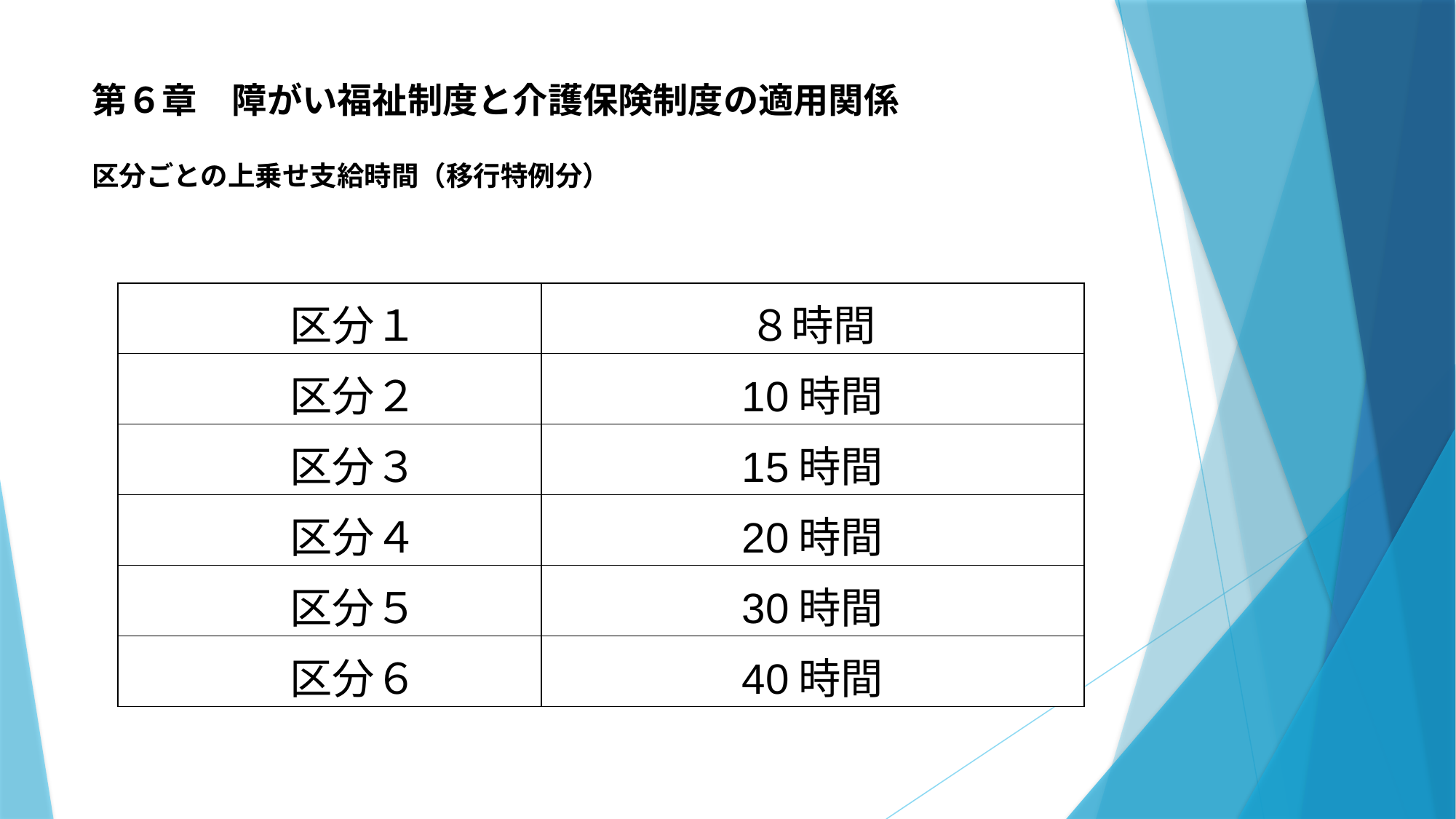

# 第６章　障がい福祉制度と介護保険制度の適用関係 区分ごとの上乗せ支給時間（移行特例分）
| 区分１ | ８時間 |
| --- | --- |
| 区分２ | 10時間 |
| 区分３ | 15時間 |
| 区分４ | 20時間 |
| 区分５ | 30時間 |
| 区分６ | 40時間 |